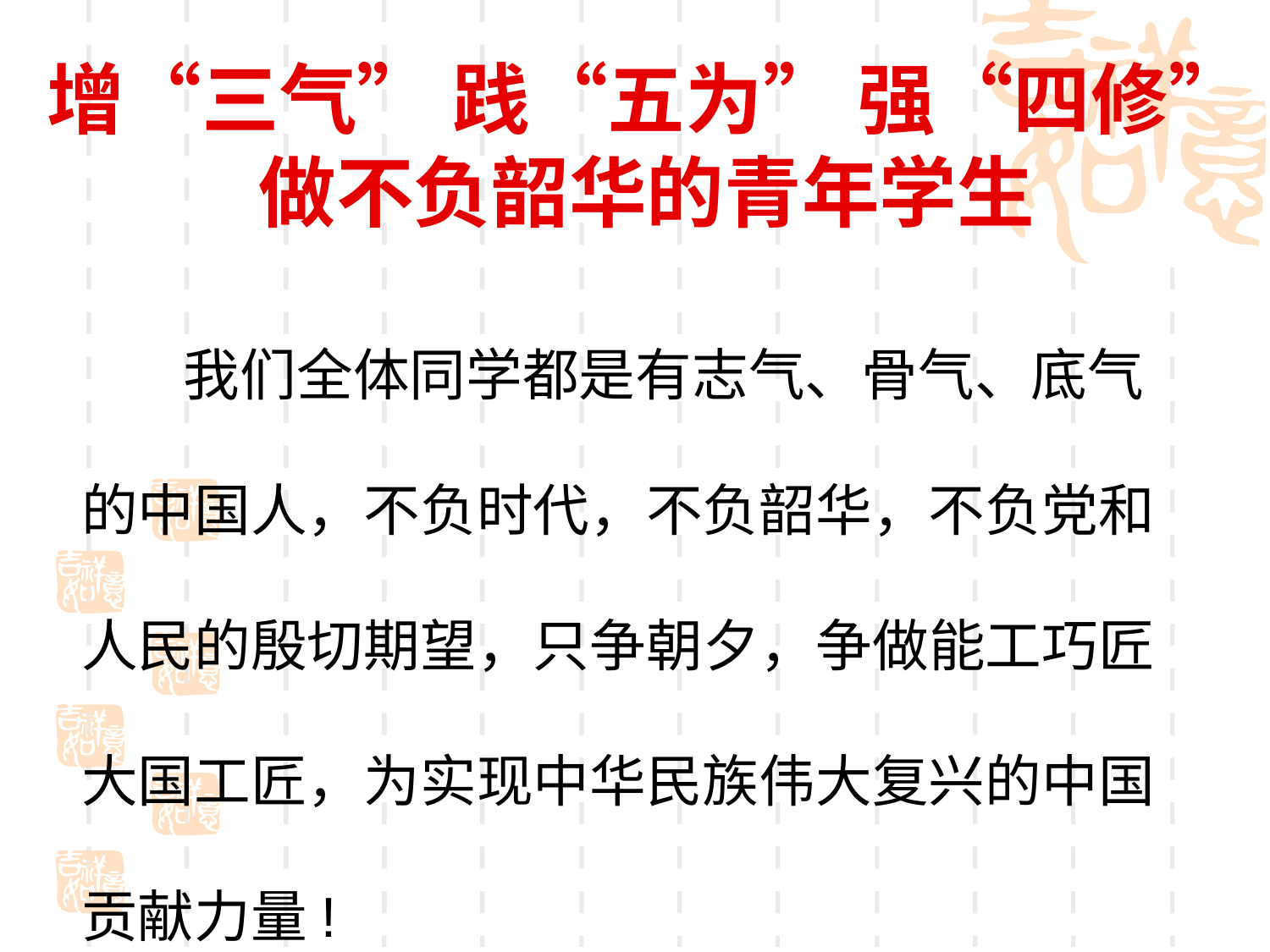

增“三气” 践“五为” 强“四修”
做不负韶华的青年学生
#
       我们全体同学都是有志气、骨气、底气的中国人，不负时代，不负韶华，不负党和人民的殷切期望，只争朝夕，争做能工巧匠大国工匠，为实现中华民族伟大复兴的中国贡献力量!